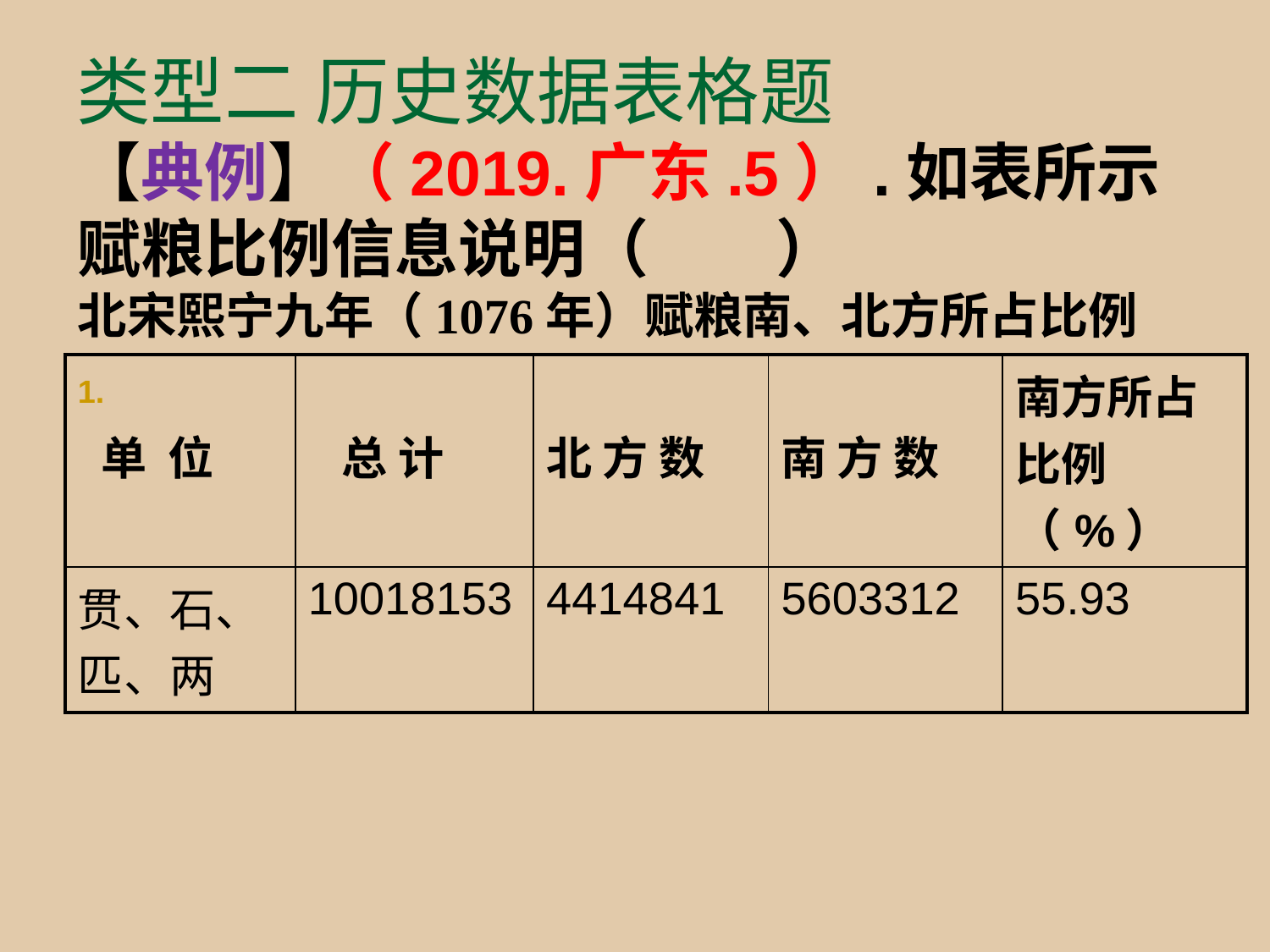

# 类型二 历史数据表格题
【典例】（2019.广东.5）.如表所示赋粮比例信息说明（　　）
北宋熙宁九年（1076年）赋粮南、北方所占比例

| 单 位 | 总 计 | 北 方 数 | 南 方 数 | 南方所占比例（%） |
| --- | --- | --- | --- | --- |
| 贯、石、匹、两 | 10018153 | 4414841 | 5603312 | 55.93 |